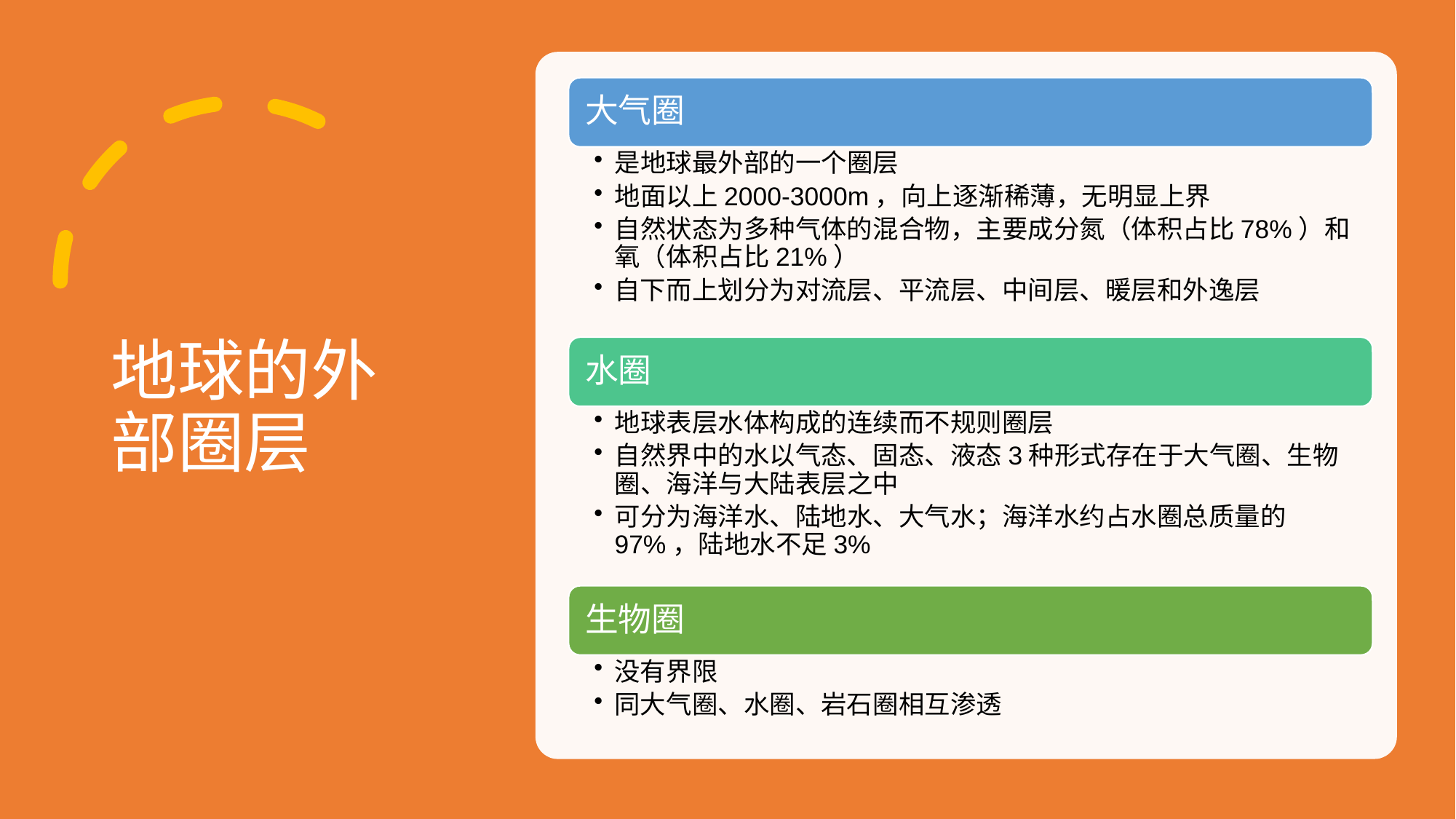

大气圈
是地球最外部的一个圈层
地面以上2000-3000m，向上逐渐稀薄，无明显上界
自然状态为多种气体的混合物，主要成分氮（体积占比78%）和氧（体积占比21%）
自下而上划分为对流层、平流层、中间层、暖层和外逸层
水圈
地球表层水体构成的连续而不规则圈层
自然界中的水以气态、固态、液态3种形式存在于大气圈、生物圈、海洋与大陆表层之中
可分为海洋水、陆地水、大气水；海洋水约占水圈总质量的97%，陆地水不足3%
生物圈
没有界限
同大气圈、水圈、岩石圈相互渗透
# 地球的外部圈层